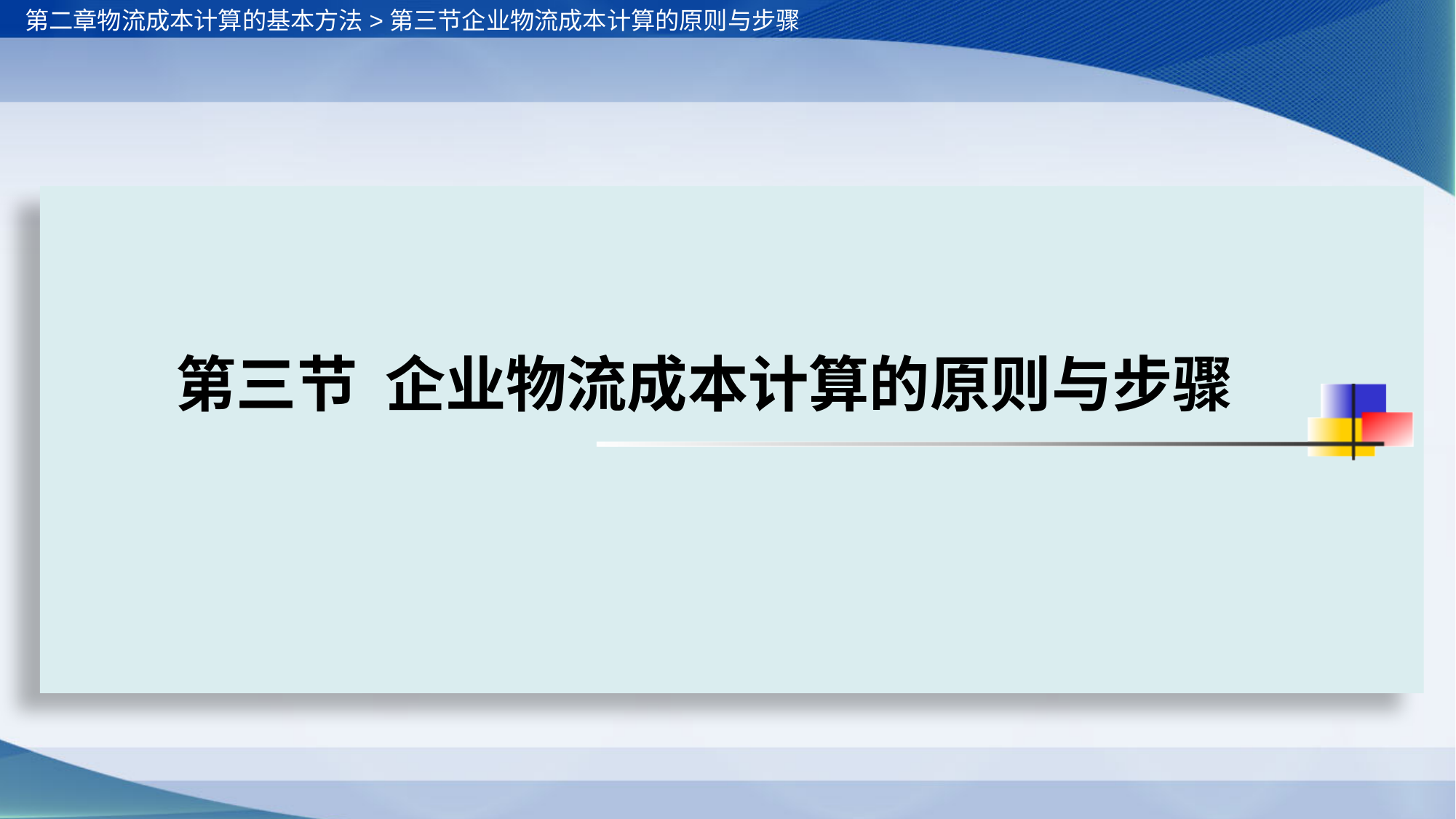

第二章物流成本计算的基本方法>第三节企业物流成本计算的原则与步骤
# 第三节  企业物流成本计算的原则与步骤